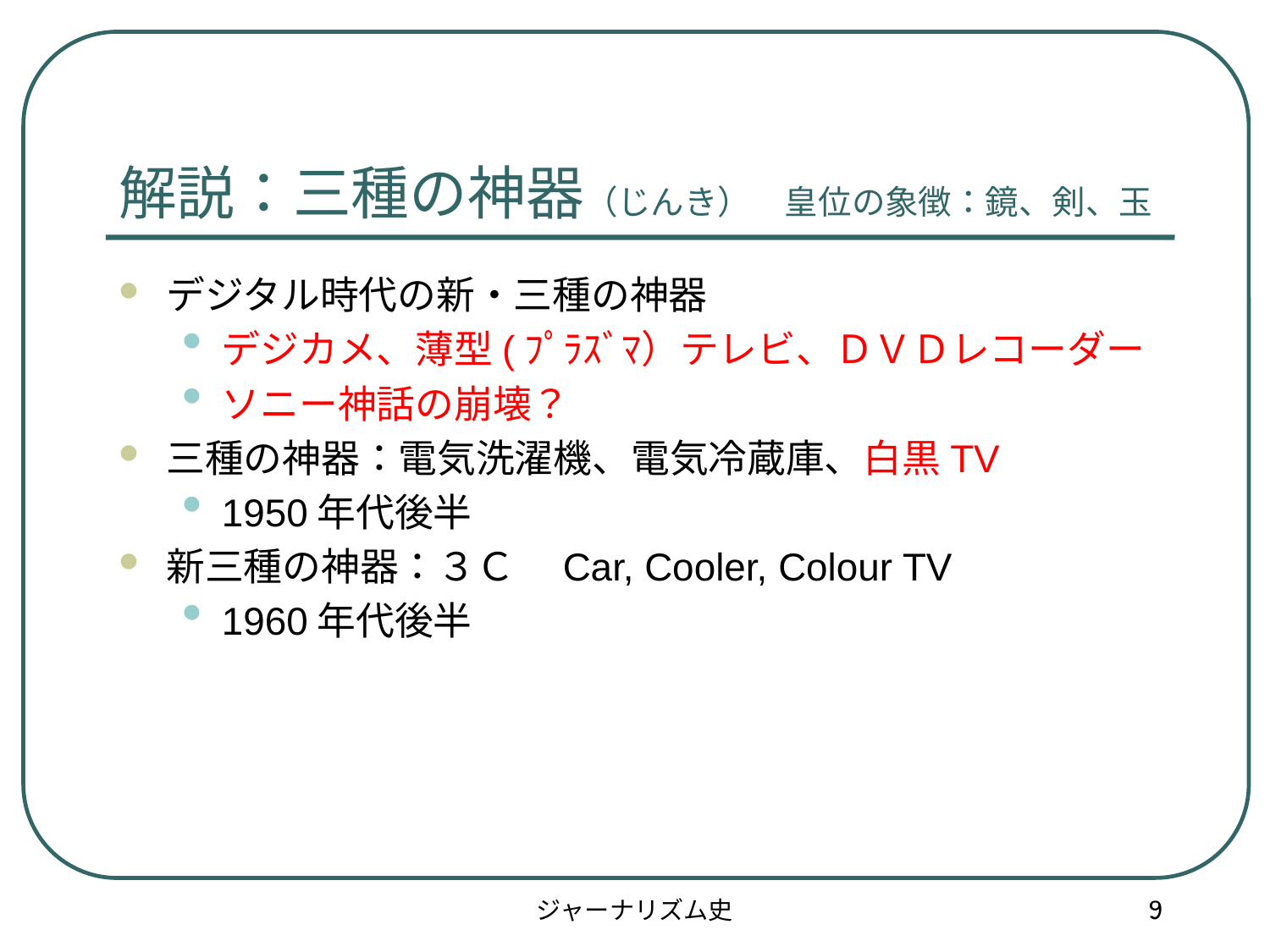

解説：三種の神器（じんき）　皇位の象徴：鏡、剣、玉
デジタル時代の新・三種の神器
デジカメ、薄型(ﾌﾟﾗｽﾞﾏ）テレビ、ＤＶＤレコーダー
ソニー神話の崩壊？
三種の神器：電気洗濯機、電気冷蔵庫、白黒TV
1950年代後半
新三種の神器：３Ｃ　Car, Cooler, Colour TV
1960年代後半
ジャーナリズム史
9